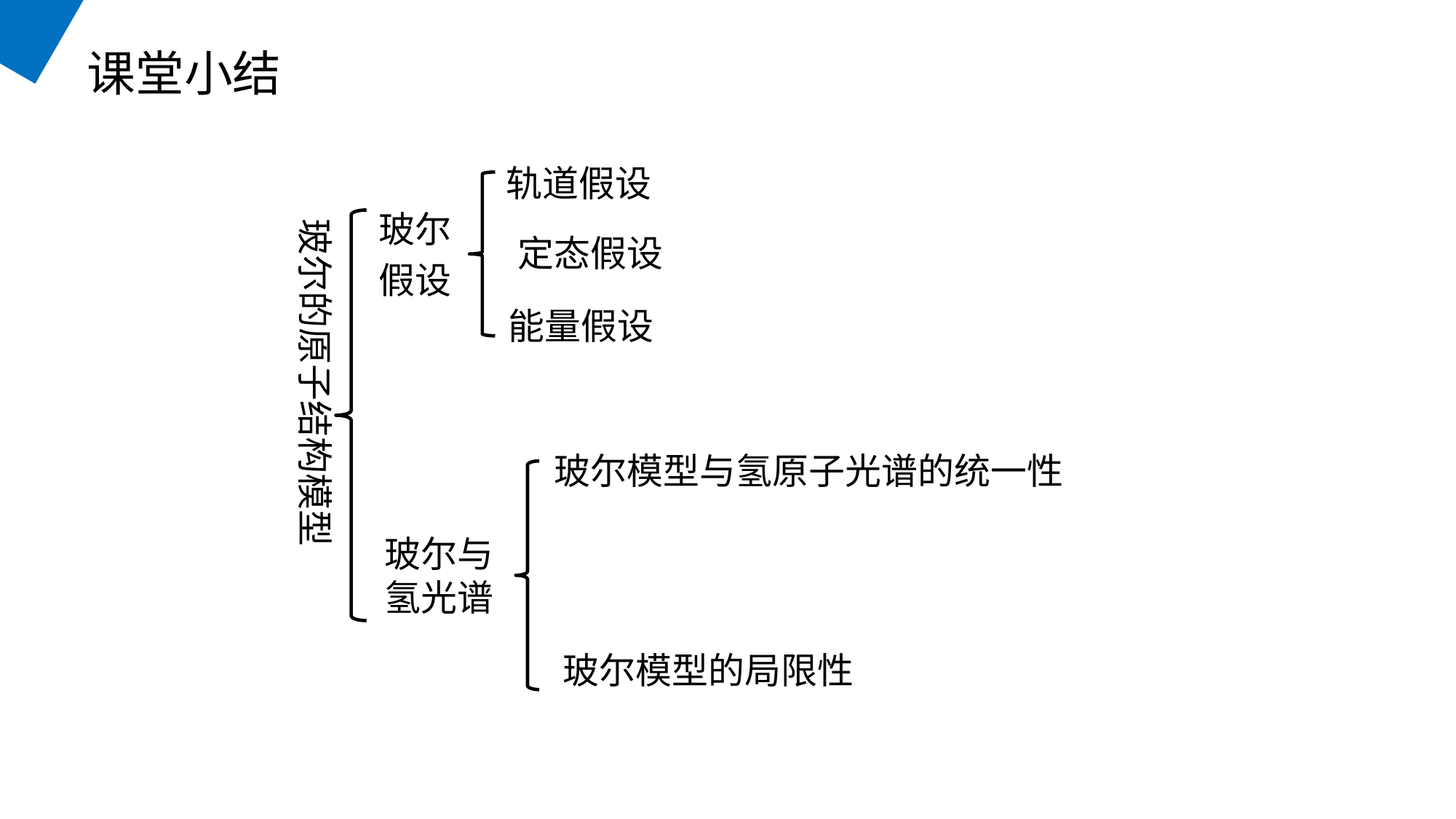

课堂小结
玻尔的原子结构模型
轨道假设

玻尔
假设

定态假设
能量假设
玻尔模型与氢原子光谱的统一性

玻尔与氢光谱
玻尔模型的局限性